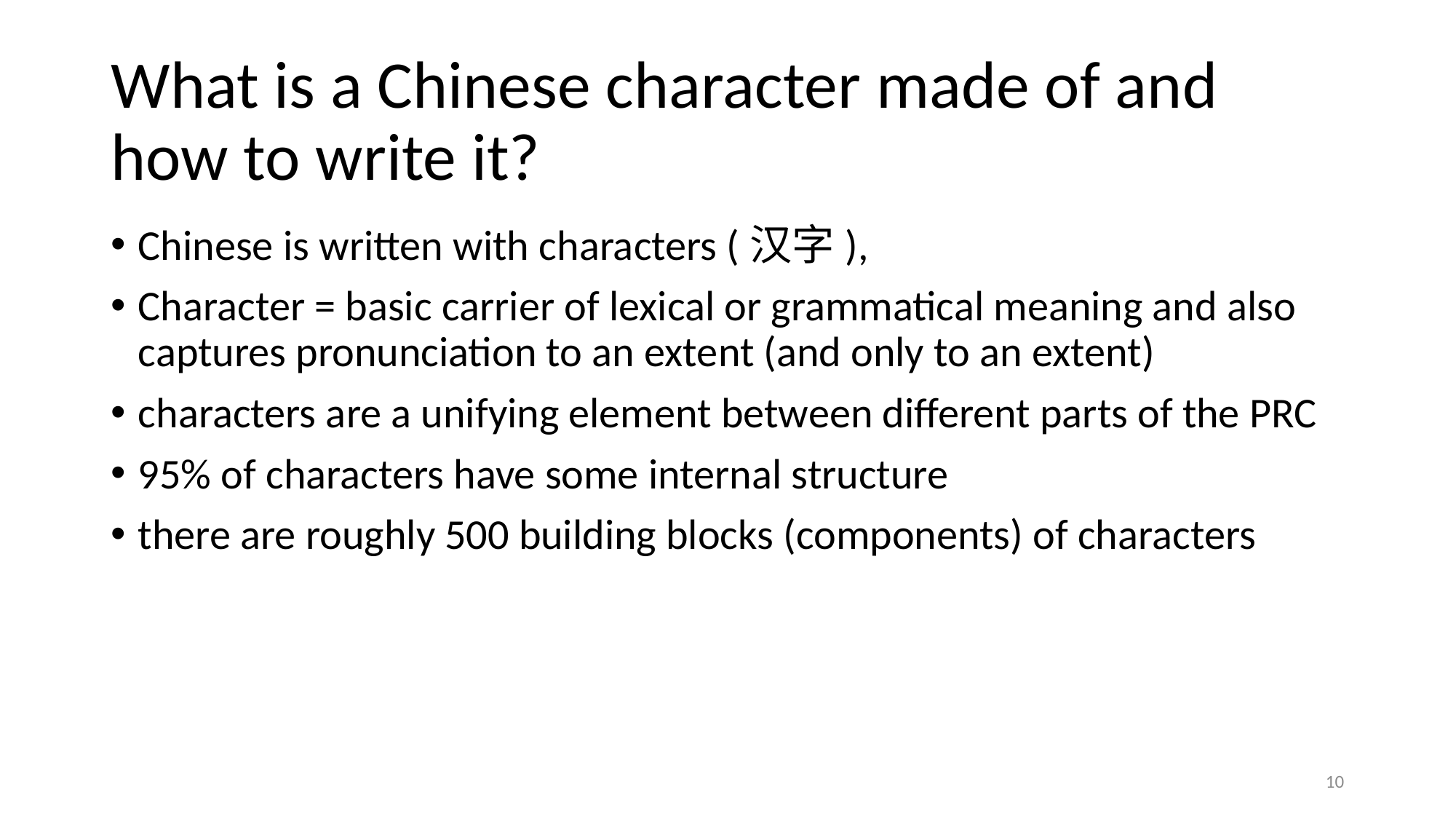

# What is a Chinese character made of and how to write it?
Chinese is written with characters (汉字),
Character = basic carrier of lexical or grammatical meaning and also captures pronunciation to an extent (and only to an extent)
characters are a unifying element between different parts of the PRC
95% of characters have some internal structure
there are roughly 500 building blocks (components) of characters

10